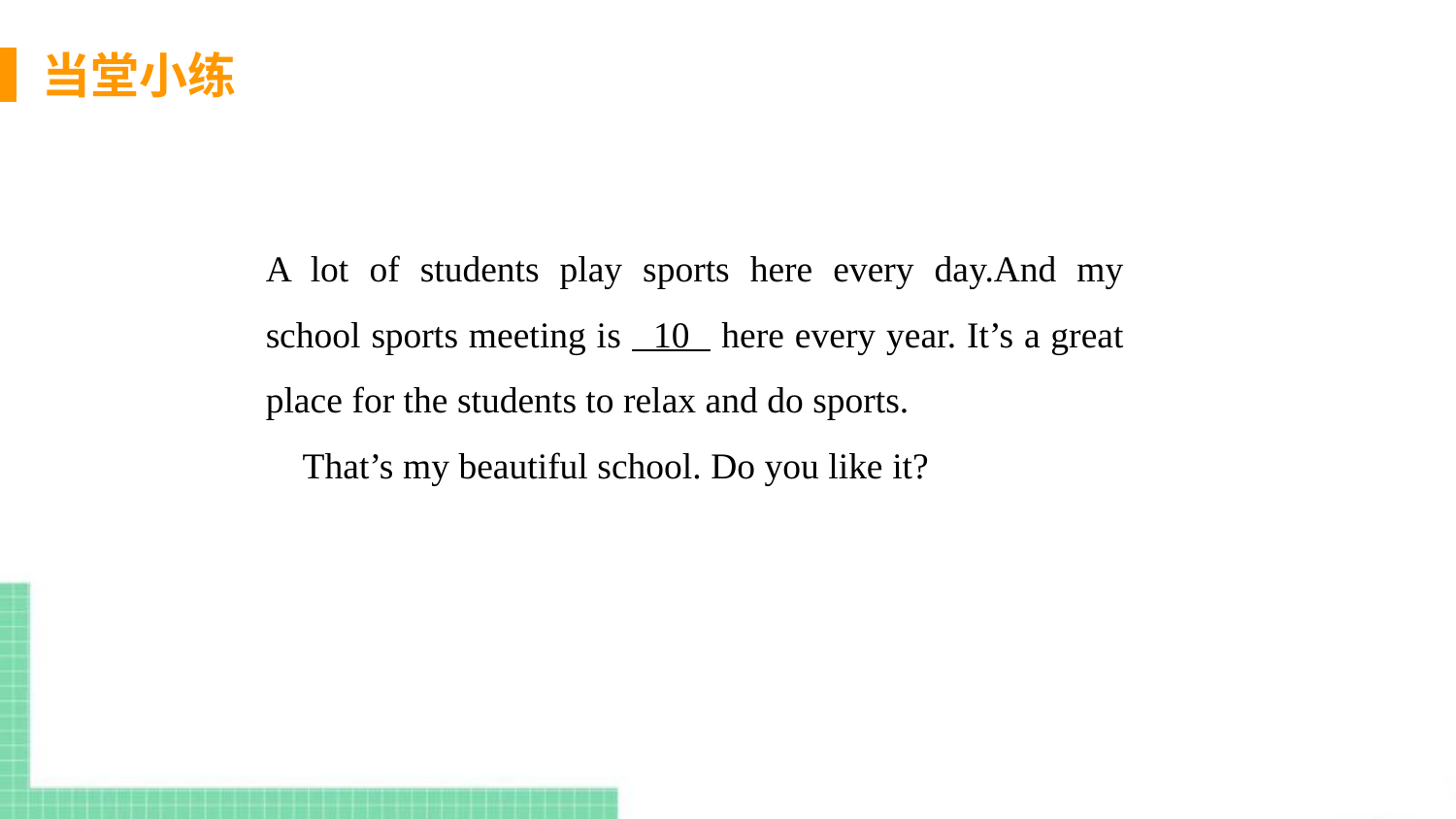

当堂小练

A lot of students play sports here every day.And my school sports meeting is   10   here every year. It’s a great place for the students to relax and do sports.
    That’s my beautiful school. Do you like it?